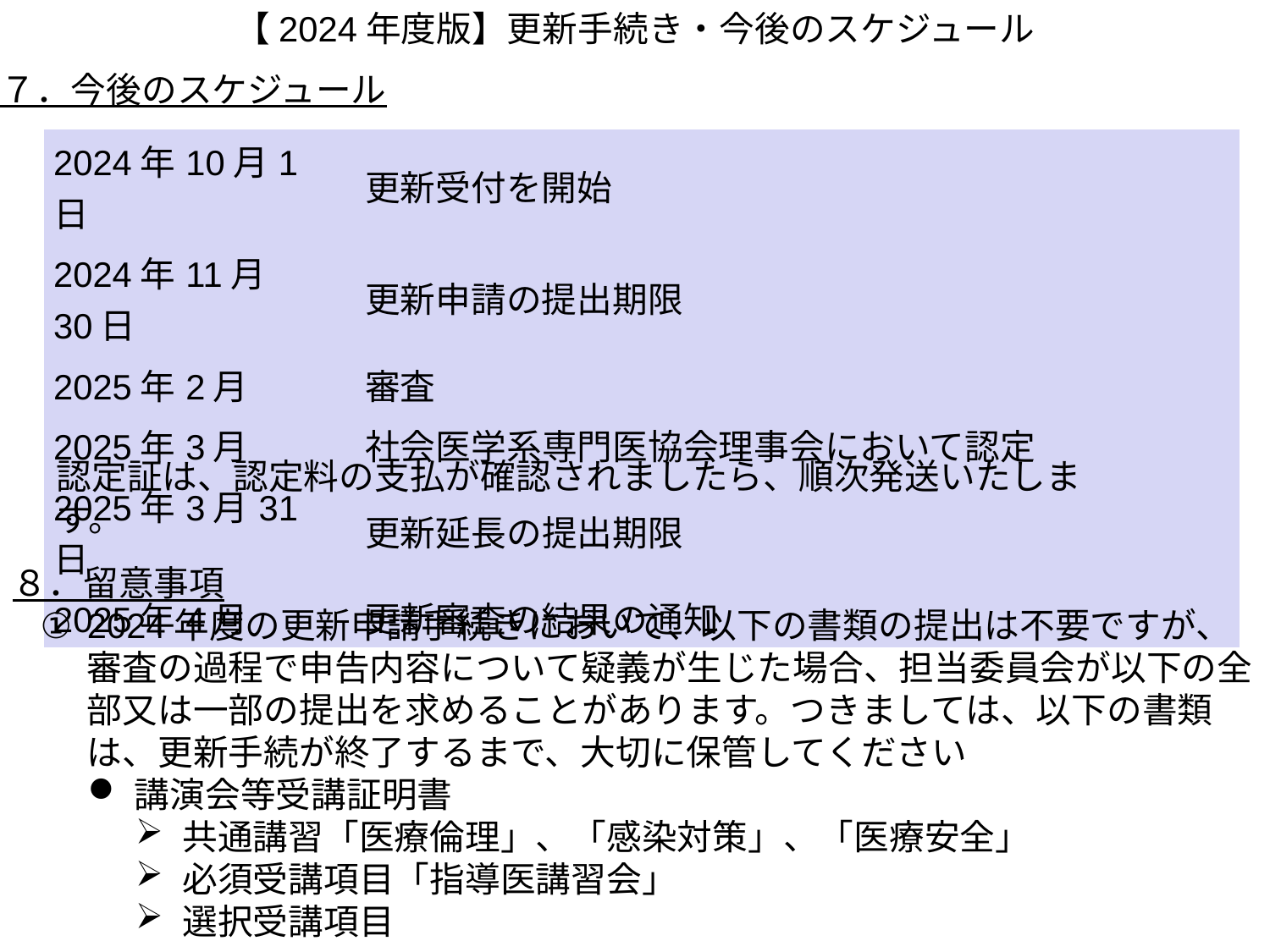

【2024年度版】更新手続き・今後のスケジュール
７．今後のスケジュール
| 2024年10月1日 | 更新受付を開始 |
| --- | --- |
| 2024年11月30日 | 更新申請の提出期限 |
| 2025年2月 | 審査 |
| 2025年3月 | 社会医学系専門医協会理事会において認定 |
| 2025年3月31日 | 更新延長の提出期限 |
| 2025年4月 | 更新審査の結果の通知 |
認定証は、認定料の支払が確認されましたら、順次発送いたします。
８．留意事項
2024年度の更新申請手続きにおいて、以下の書類の提出は不要ですが、審査の過程で申告内容について疑義が生じた場合、担当委員会が以下の全部又は一部の提出を求めることがあります。つきましては、以下の書類は、更新手続が終了するまで、大切に保管してください
講演会等受講証明書
共通講習「医療倫理」、「感染対策」、「医療安全」
必須受講項目「指導医講習会」
選択受講項目